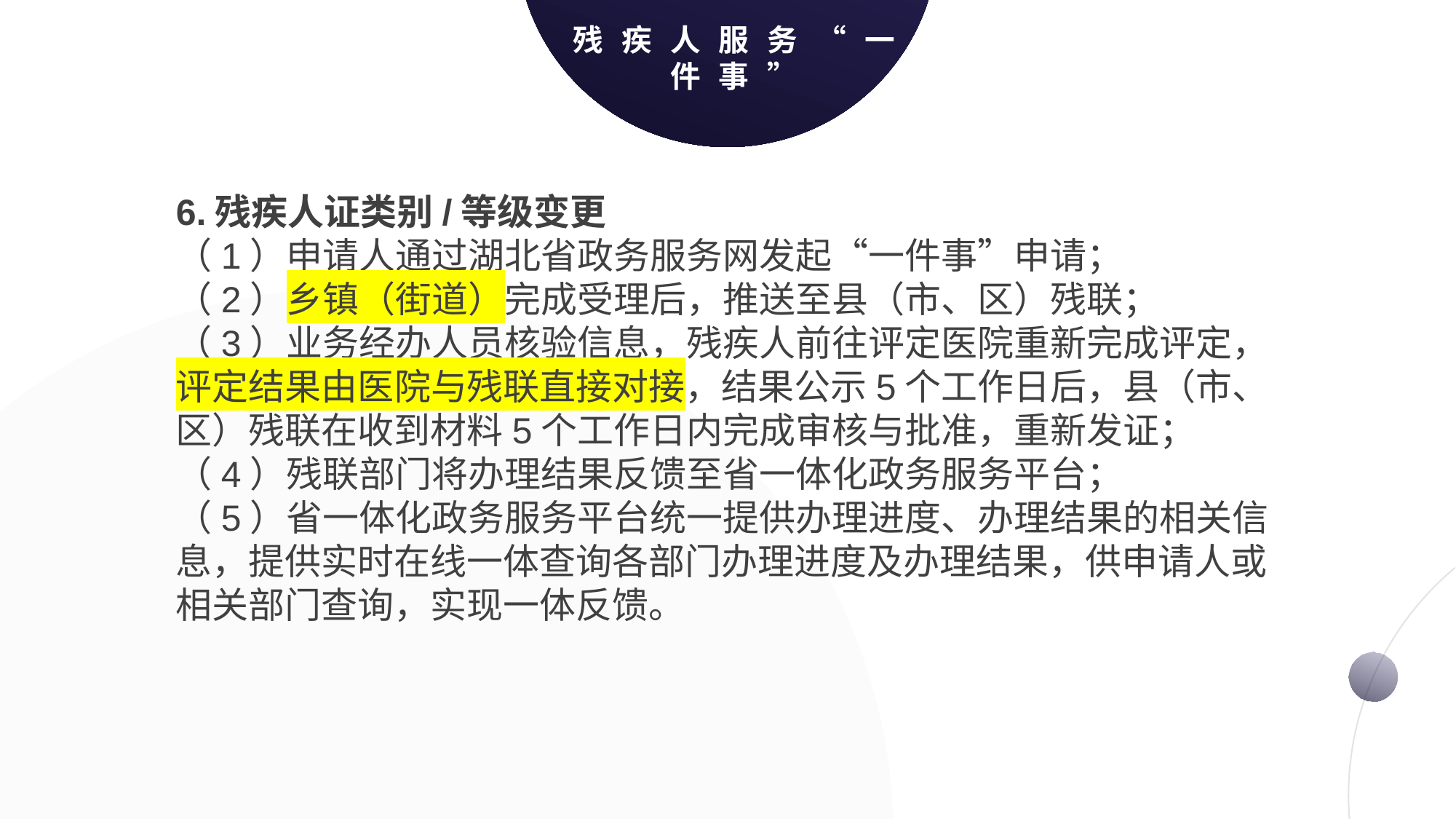

残疾人服务“一
件事”

6.残疾人证类别/等级变更
（1）申请人通过湖北省政务服务网发起“一件事”申请；
（2）乡镇（街道）完成受理后，推送至县（市、区）残联；
（3）业务经办人员核验信息，残疾人前往评定医院重新完成评定，评定结果由医院与残联直接对接，结果公示5个工作日后，县（市、区）残联在收到材料5个工作日内完成审核与批准，重新发证；
（4）残联部门将办理结果反馈至省一体化政务服务平台；
（5）省一体化政务服务平台统一提供办理进度、办理结果的相关信息，提供实时在线一体查询各部门办理进度及办理结果，供申请人或相关部门查询，实现一体反馈。
输入您的标题